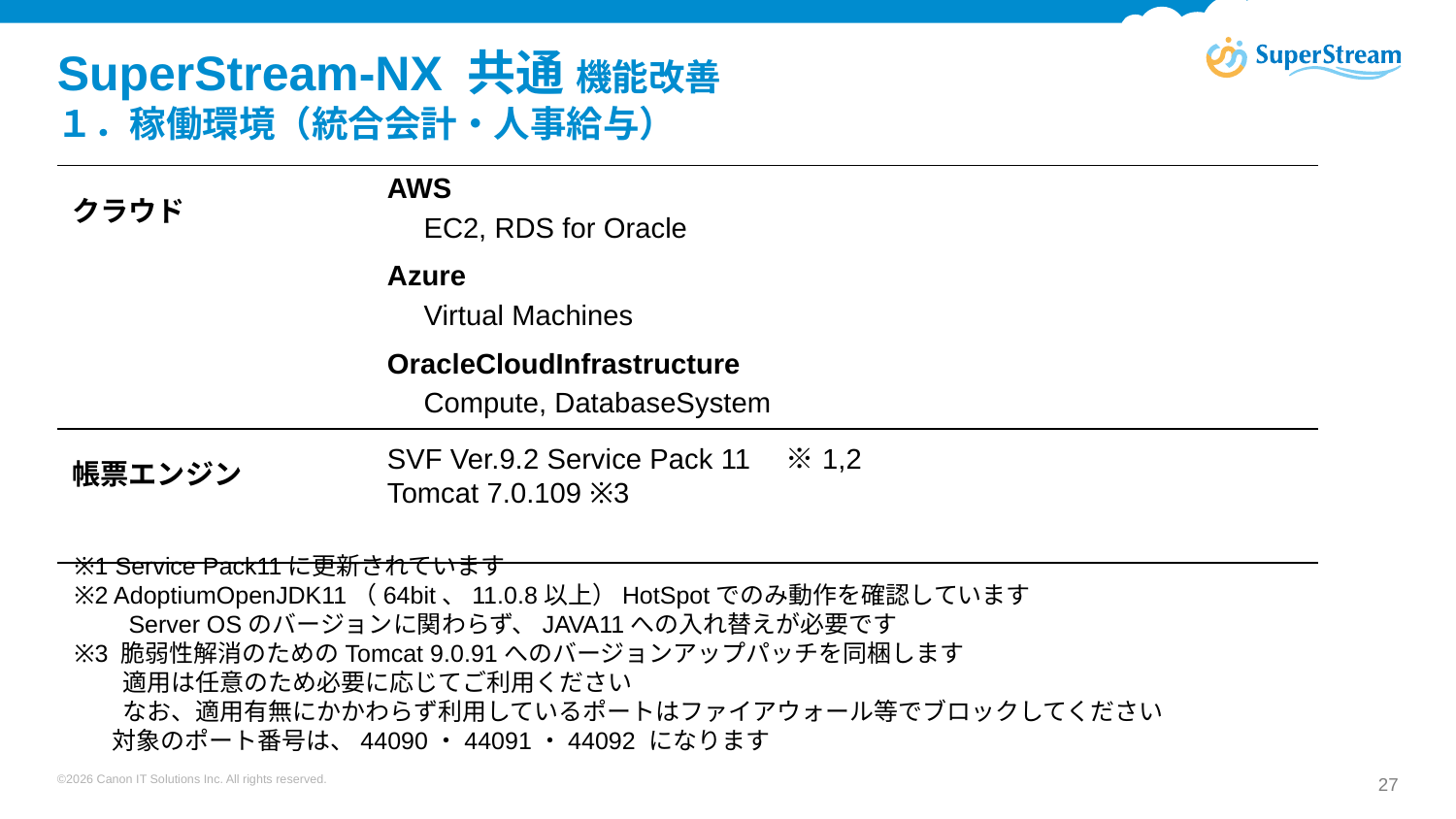

# SuperStream-NX 共通 機能改善　 １．稼働環境（統合会計・人事給与）
| クラウド | AWS 　EC2, RDS for Oracle |
| --- | --- |
|  | Azure 　Virtual Machines |
|  | OracleCloudInfrastructure 　Compute, DatabaseSystem |
| 帳票エンジン | SVF Ver.9.2 Service Pack 11　※1,2 Tomcat 7.0.109 ※3 |
|  |  |
※1 Service Pack11に更新されています
※2 AdoptiumOpenJDK11（64bit、11.0.8以上）HotSpotでのみ動作を確認しています
　　Server OSのバージョンに関わらず、JAVA11への入れ替えが必要です
※3 脆弱性解消のためのTomcat 9.0.91へのバージョンアップパッチを同梱します
　　適用は任意のため必要に応じてご利用ください
　　なお、適用有無にかかわらず利用しているポートはファイアウォール等でブロックしてください
      対象のポート番号は、44090・44091・44092 になります

©2026 Canon IT Solutions Inc. All rights reserved.
27